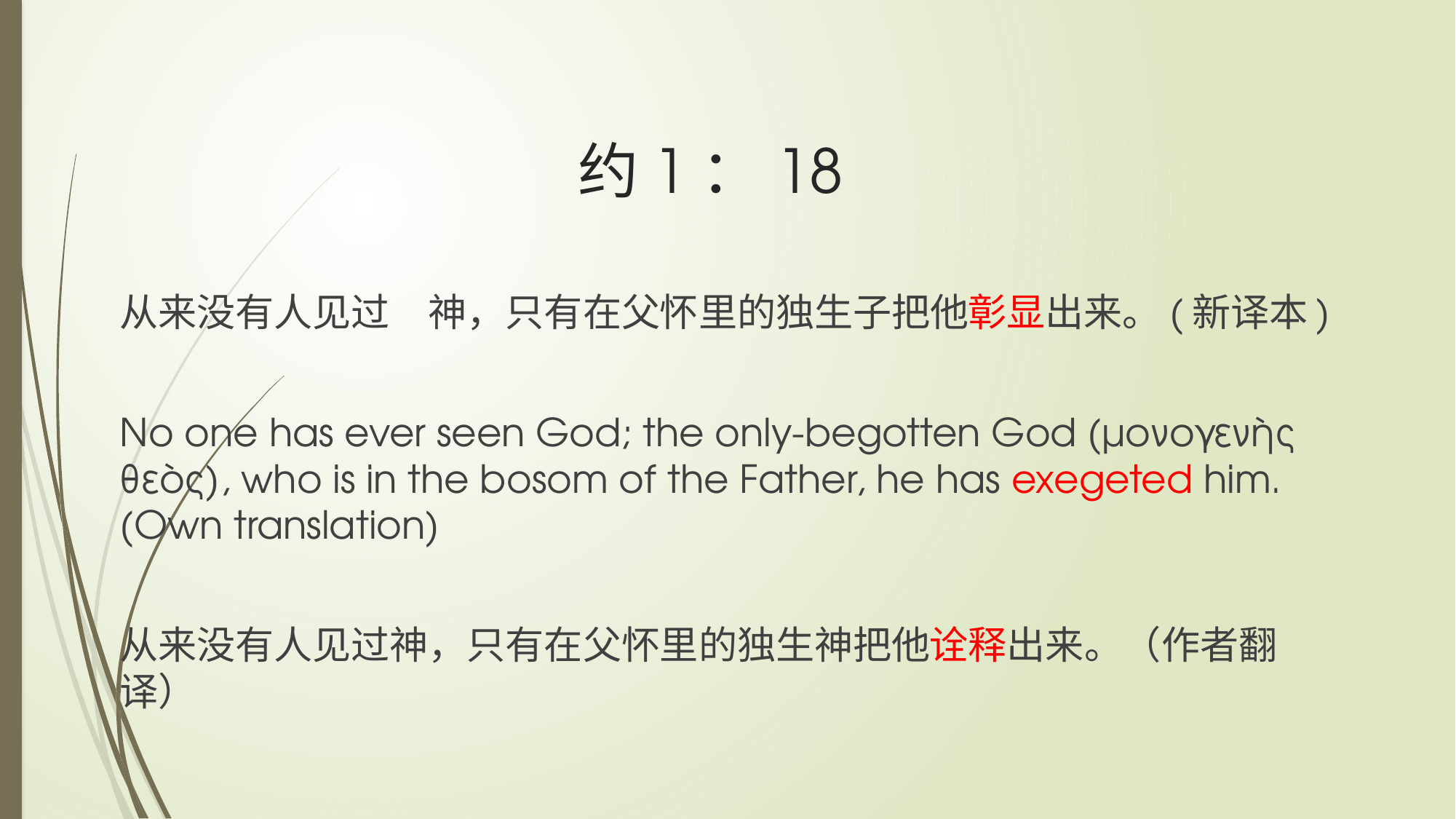

# 约1：18
从来没有人见过　神，只有在父怀里的独生子把他彰显出来。(新译本)

No one has ever seen God; the only-begotten God (μονογενὴς θεὸς), who is in the bosom of the Father, he has exegeted him. (Own translation)

从来没有人见过神，只有在父怀里的独生神把他诠释出来。（作者翻译）